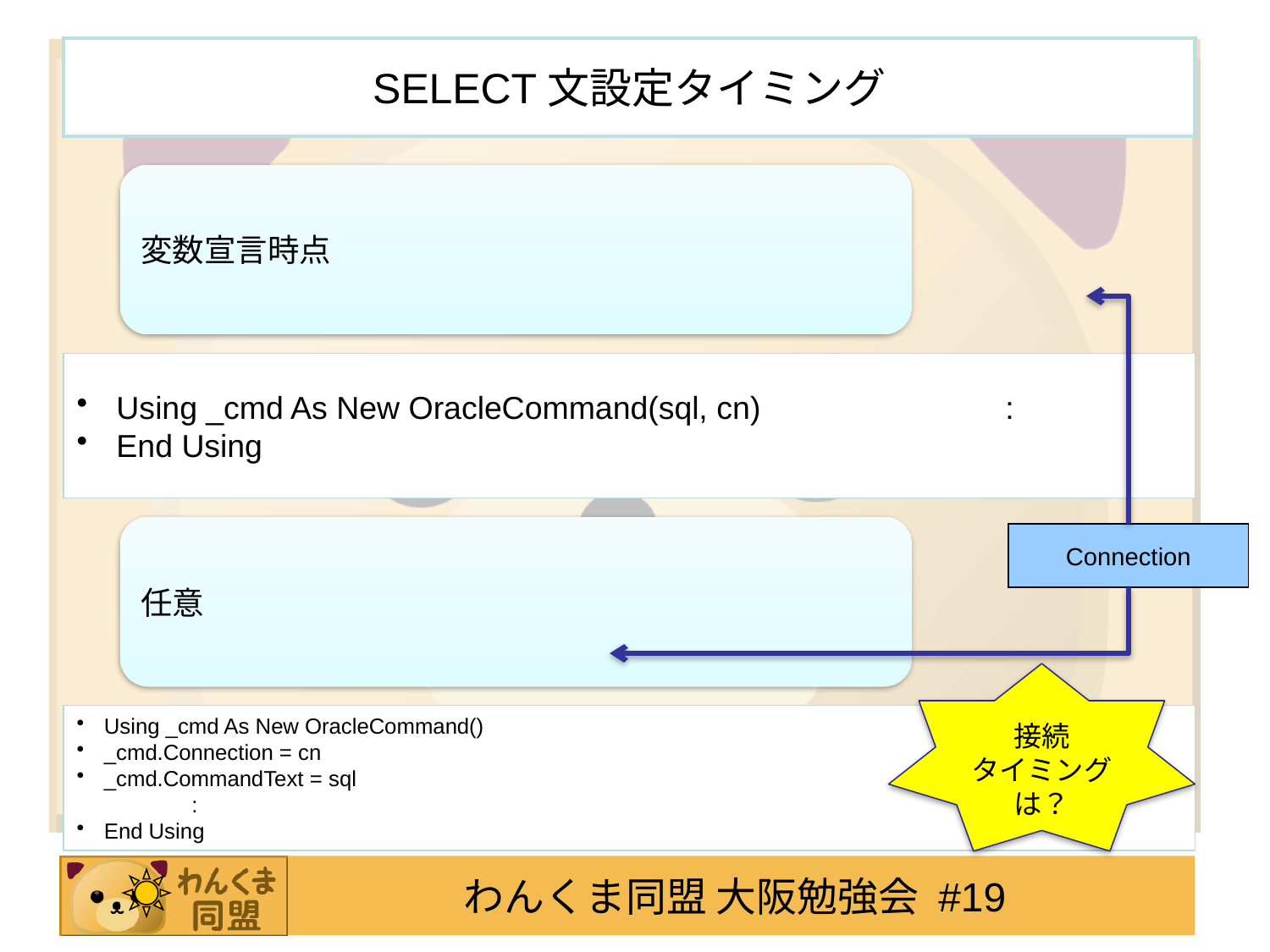

# SELECT文設定タイミング
変数宣言時点
任意
Using _cmd As New OracleCommand()
End Using
_cmd.Connection = cn
_cmd.CommandText = sql
		:
End Using

Connection

接続
タイミングは？